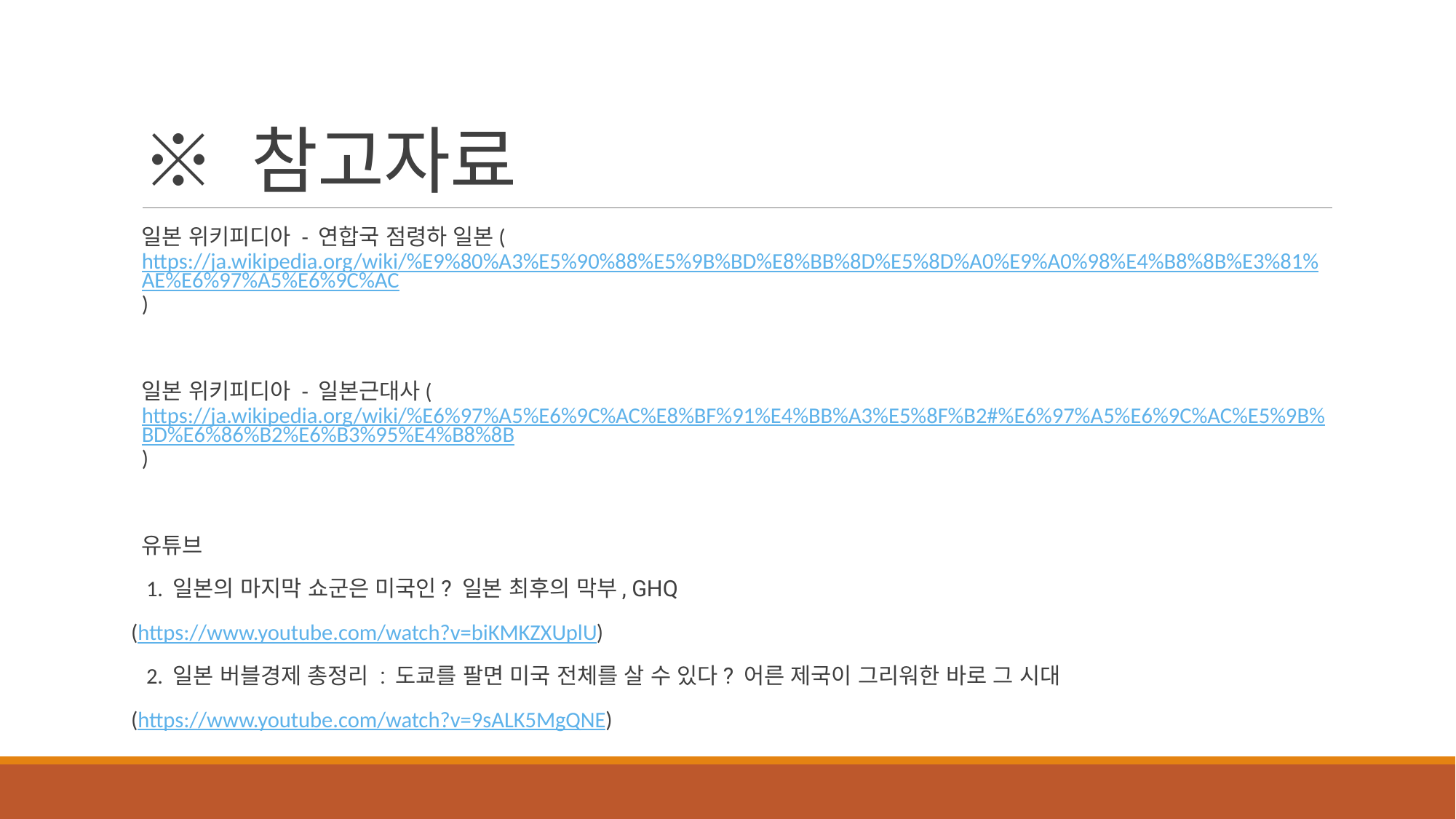

# ※ 참고자료
일본 위키피디아 - 연합국 점령하 일본(https://ja.wikipedia.org/wiki/%E9%80%A3%E5%90%88%E5%9B%BD%E8%BB%8D%E5%8D%A0%E9%A0%98%E4%B8%8B%E3%81%AE%E6%97%A5%E6%9C%AC)

일본 위키피디아 - 일본근대사(https://ja.wikipedia.org/wiki/%E6%97%A5%E6%9C%AC%E8%BF%91%E4%BB%A3%E5%8F%B2#%E6%97%A5%E6%9C%AC%E5%9B%BD%E6%86%B2%E6%B3%95%E4%B8%8B)

유튜브
   1. 일본의 마지막 쇼군은 미국인? 일본 최후의 막부, GHQ
(https://www.youtube.com/watch?v=biKMKZXUplU)
   2. 일본 버블경제 총정리 : 도쿄를 팔면 미국 전체를 살 수 있다? 어른 제국이 그리워한 바로 그 시대
(https://www.youtube.com/watch?v=9sALK5MgQNE)